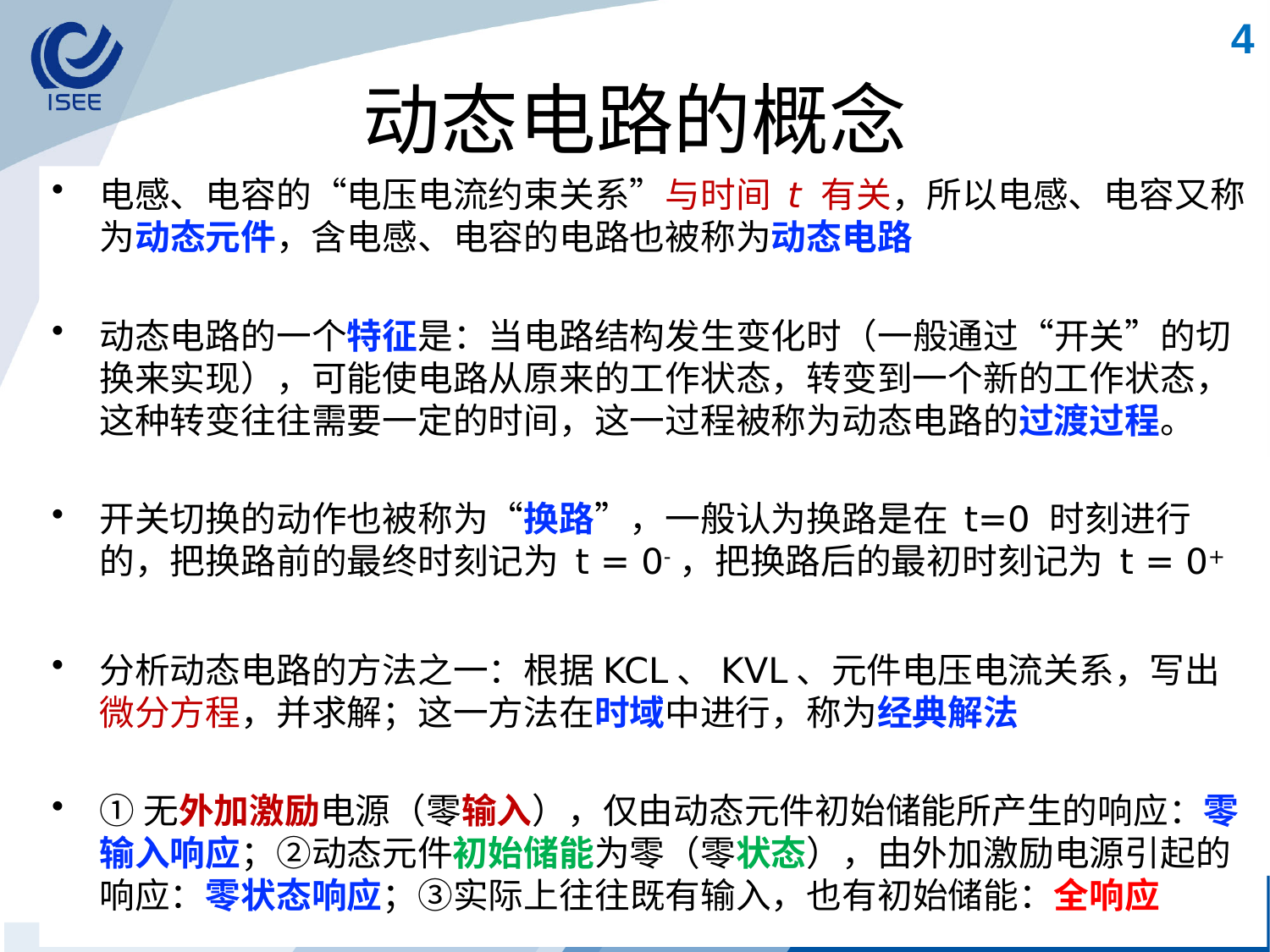

4
# 动态电路的概念
电感、电容的“电压电流约束关系”与时间 t 有关，所以电感、电容又称为动态元件，含电感、电容的电路也被称为动态电路

动态电路的一个特征是：当电路结构发生变化时（一般通过“开关”的切换来实现），可能使电路从原来的工作状态，转变到一个新的工作状态，这种转变往往需要一定的时间，这一过程被称为动态电路的过渡过程。

开关切换的动作也被称为“换路”，一般认为换路是在 t=0 时刻进行的，把换路前的最终时刻记为 t = 0-，把换路后的最初时刻记为 t = 0+

分析动态电路的方法之一：根据KCL、KVL、元件电压电流关系，写出微分方程，并求解；这一方法在时域中进行，称为经典解法

①无外加激励电源（零输入），仅由动态元件初始储能所产生的响应：零输入响应；②动态元件初始储能为零（零状态），由外加激励电源引起的响应：零状态响应；③实际上往往既有输入，也有初始储能：全响应